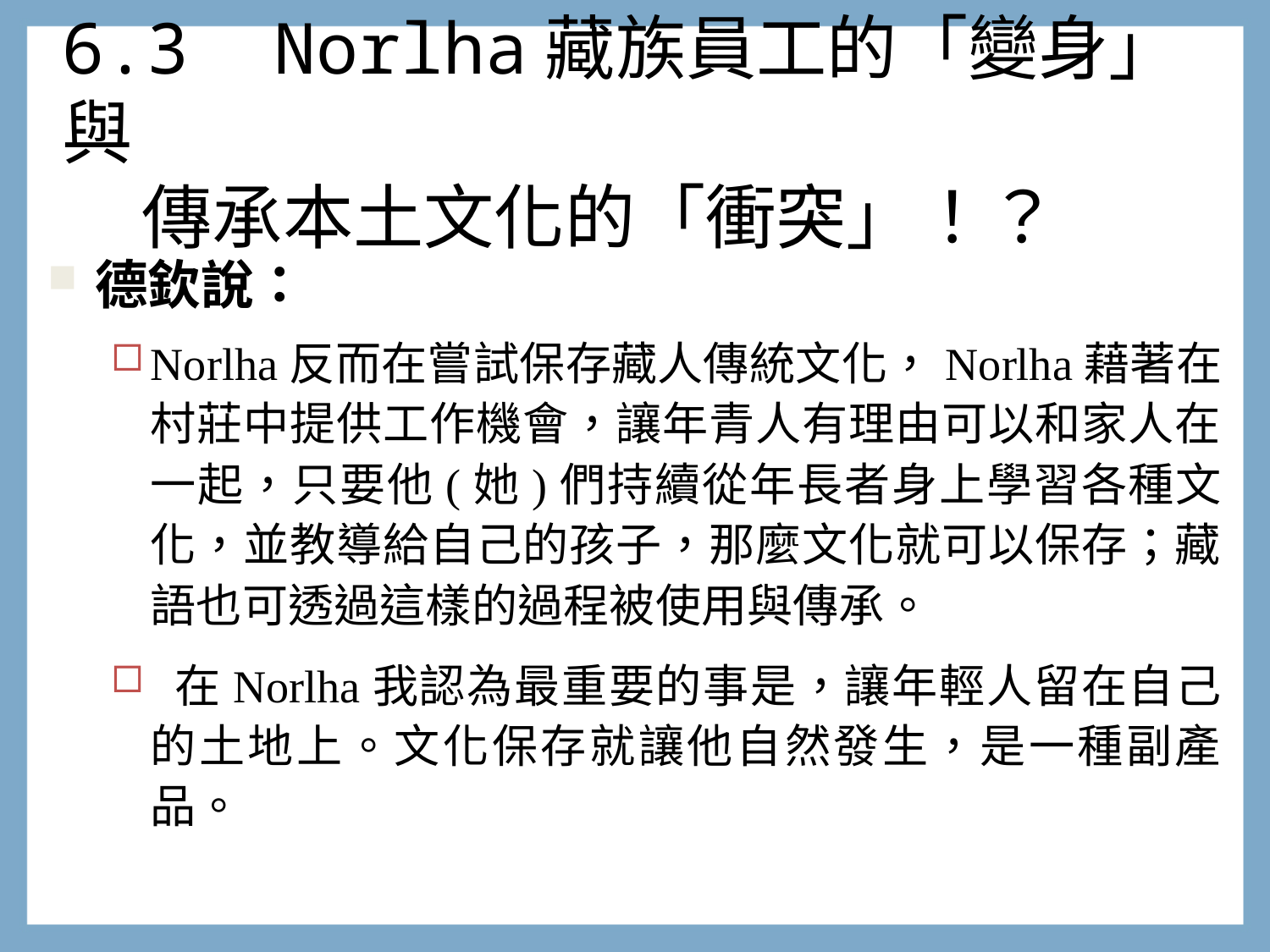

# 6.3  Norlha藏族員工的「變身」與 傳承本土文化的「衝突」！？
德欽說：
Norlha反而在嘗試保存藏人傳統文化，Norlha藉著在村莊中提供工作機會，讓年青人有理由可以和家人在一起，只要他(她)們持續從年長者身上學習各種文化，並教導給自己的孩子，那麼文化就可以保存；藏語也可透過這樣的過程被使用與傳承。
 在Norlha我認為最重要的事是，讓年輕人留在自己的土地上。文化保存就讓他自然發生，是一種副產品。